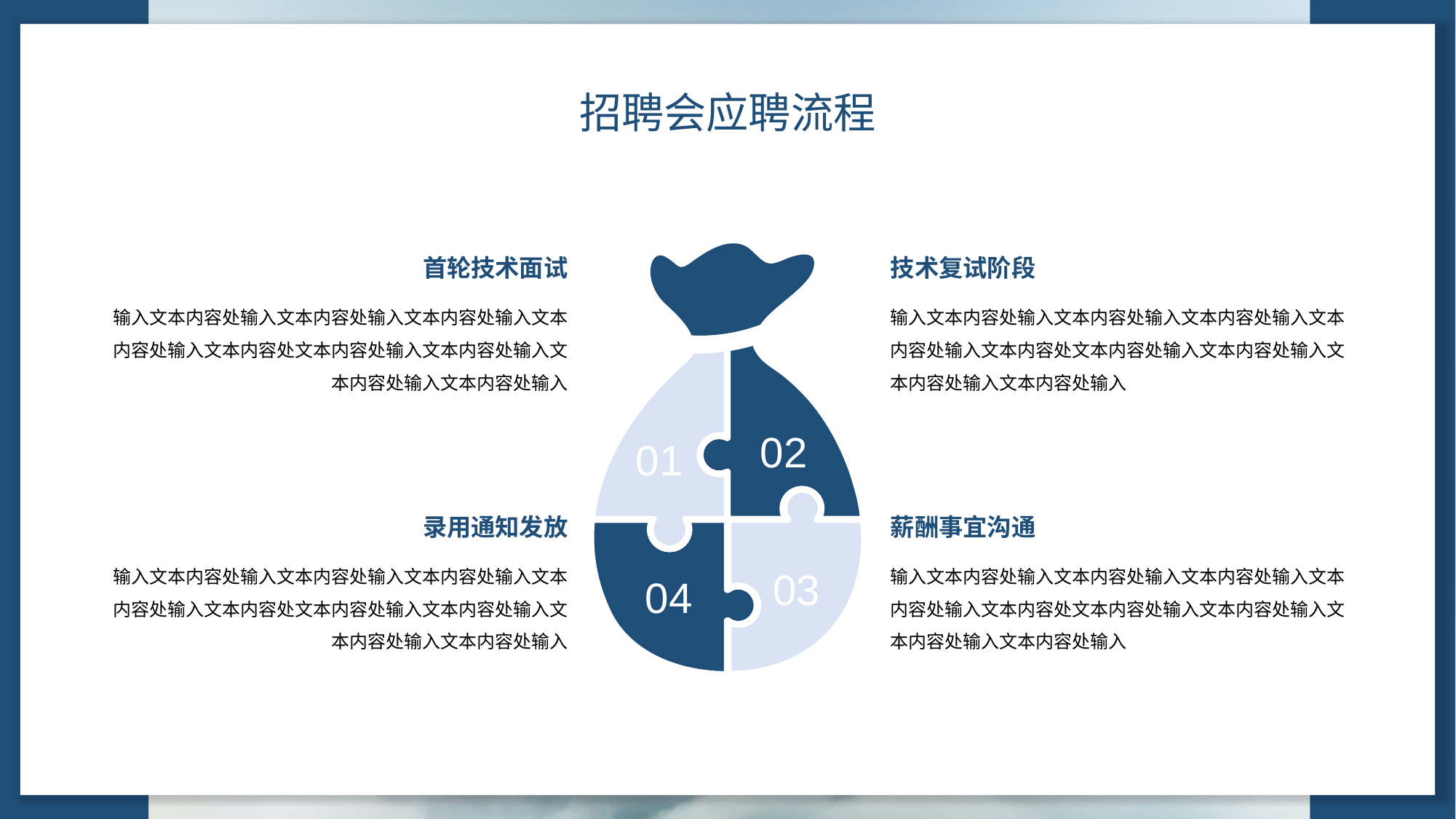

招聘会应聘流程

02
01

03
04
首轮技术面试
技术复试阶段
输入文本内容处输入文本内容处输入文本内容处输入文本内容处输入文本内容处文本内容处输入文本内容处输入文本内容处输入文本内容处输入
输入文本内容处输入文本内容处输入文本内容处输入文本内容处输入文本内容处文本内容处输入文本内容处输入文本内容处输入文本内容处输入
录用通知发放
薪酬事宜沟通
输入文本内容处输入文本内容处输入文本内容处输入文本内容处输入文本内容处文本内容处输入文本内容处输入文本内容处输入文本内容处输入
输入文本内容处输入文本内容处输入文本内容处输入文本内容处输入文本内容处文本内容处输入文本内容处输入文本内容处输入文本内容处输入